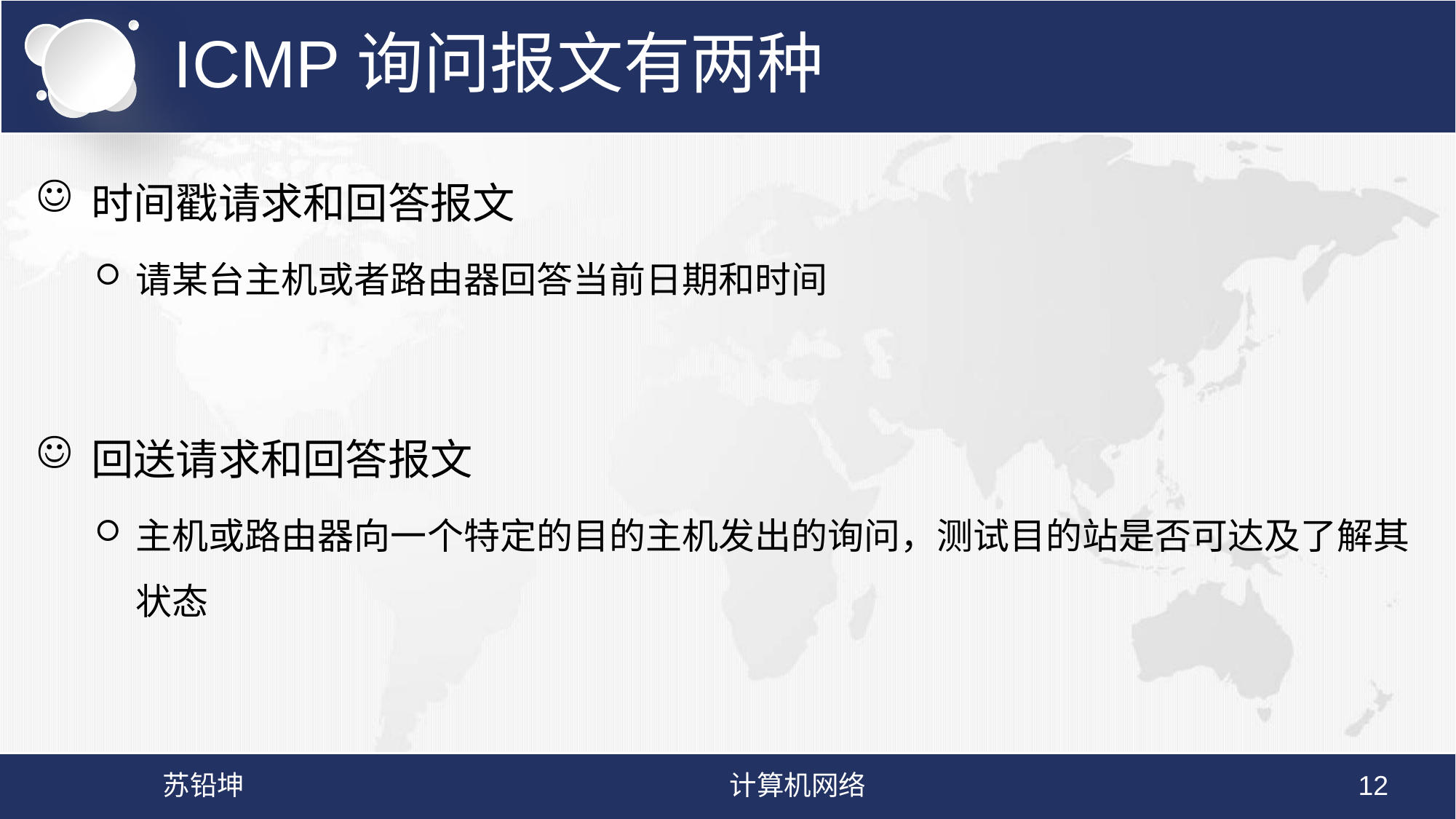

# ICMP询问报文有两种

时间戳请求和回答报文
请某台主机或者路由器回答当前日期和时间

回送请求和回答报文
主机或路由器向一个特定的目的主机发出的询问，测试目的站是否可达及了解其状态

苏铅坤
计算机网络
12